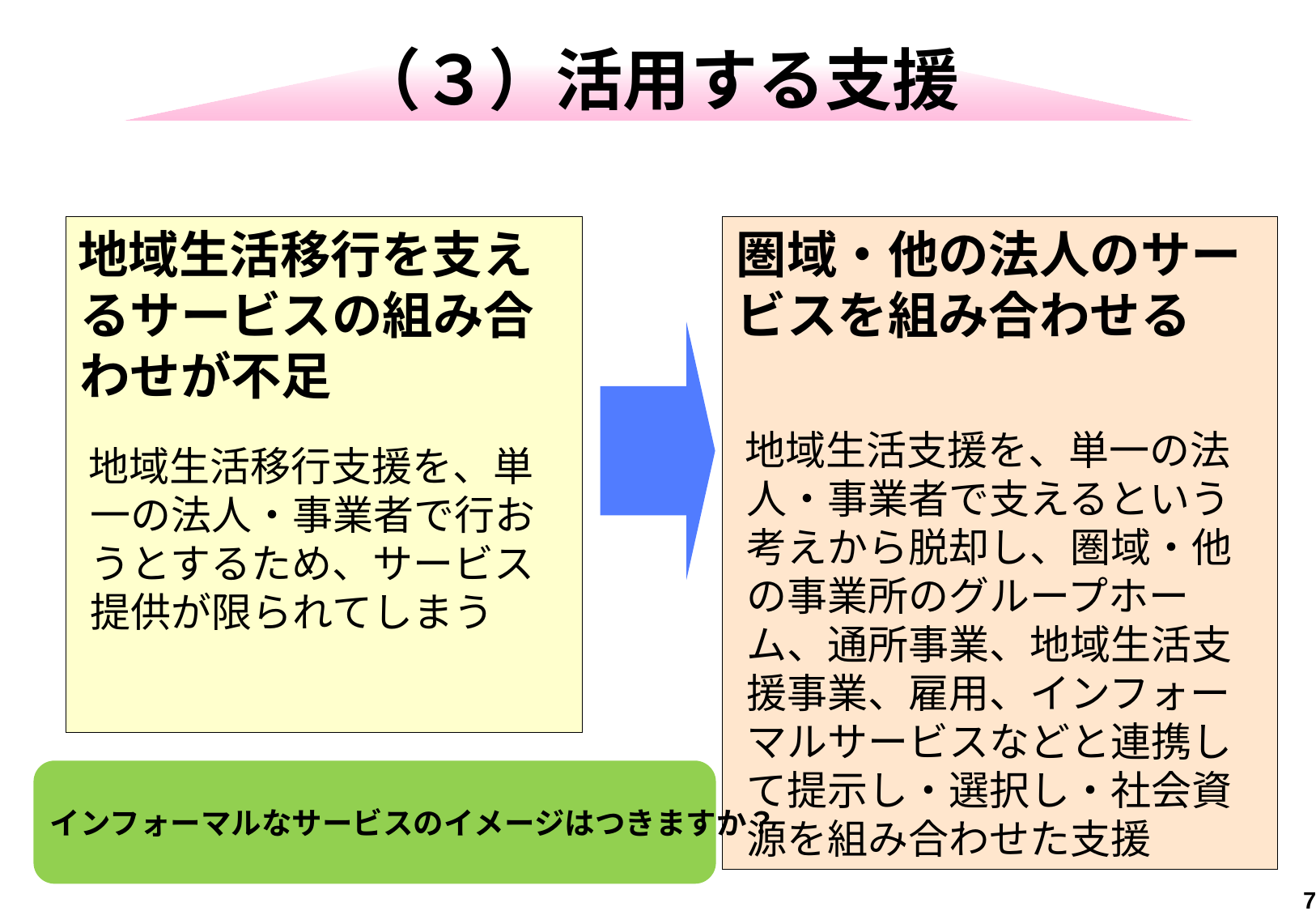

# （３）活用する支援

地域生活移行を支えるサービスの組み合わせが不足

地域生活移行支援を、単一の法人・事業者で行おうとするため、サービス提供が限られてしまう
圏域・他の法人のサー
ビスを組み合わせる

地域生活支援を、単一の法人・事業者で支えるという考えから脱却し、圏域・他の事業所のグループホーム、通所事業、地域生活支援事業、雇用、インフォーマルサービスなどと連携して提示し・選択し・社会資源を組み合わせた支援

インフォーマルなサービスのイメージはつきますか？
7